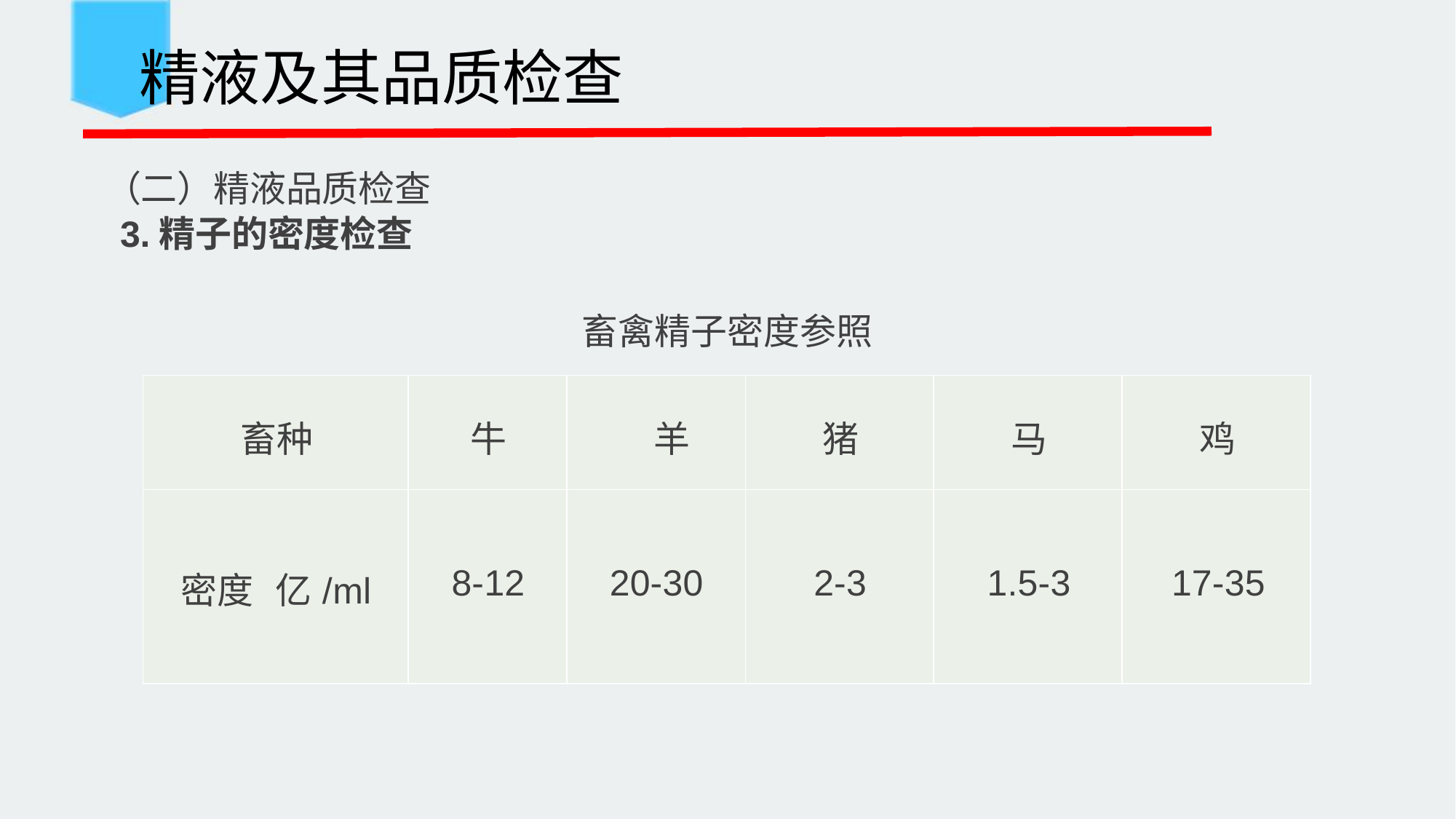

精液及其品质检查
  （二）精液品质检查
    3.精子的密度检查

畜禽精子密度参照
| 畜种 | 牛 | 羊 | 猪 | 马 | 鸡 |
| --- | --- | --- | --- | --- | --- |
| 密度 亿/ml | 8-12 | 20-30 | 2-3 | 1.5-3 | 17-35 |